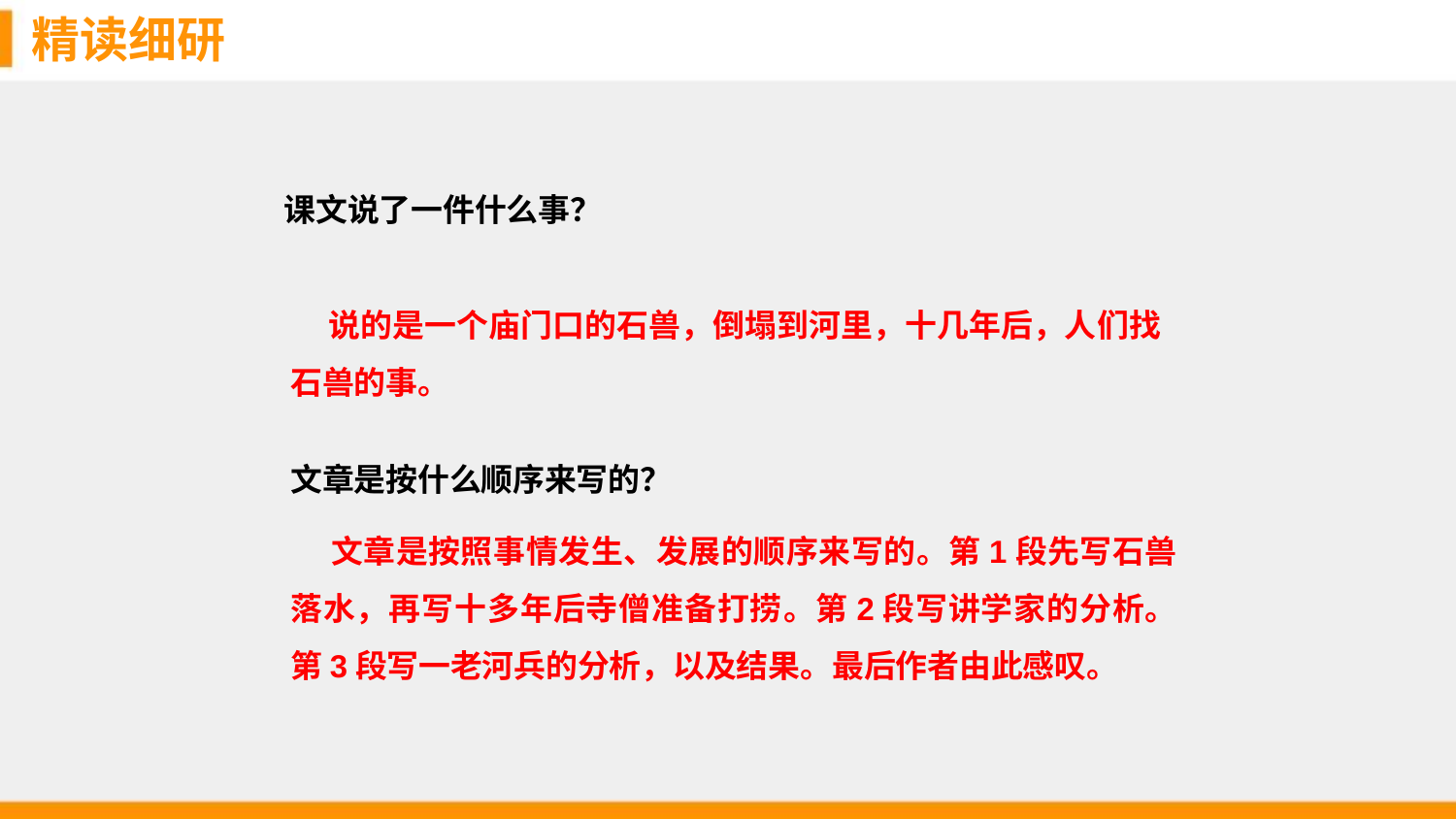

精读细研
课文说了一件什么事？
    说的是一个庙门口的石兽，倒塌到河里，十几年后，人们找石兽的事。
文章是按什么顺序来写的？
    文章是按照事情发生、发展的顺序来写的。第1段先写石兽落水，再写十多年后寺僧准备打捞。第2段写讲学家的分析。第3段写一老河兵的分析，以及结果。最后作者由此感叹。